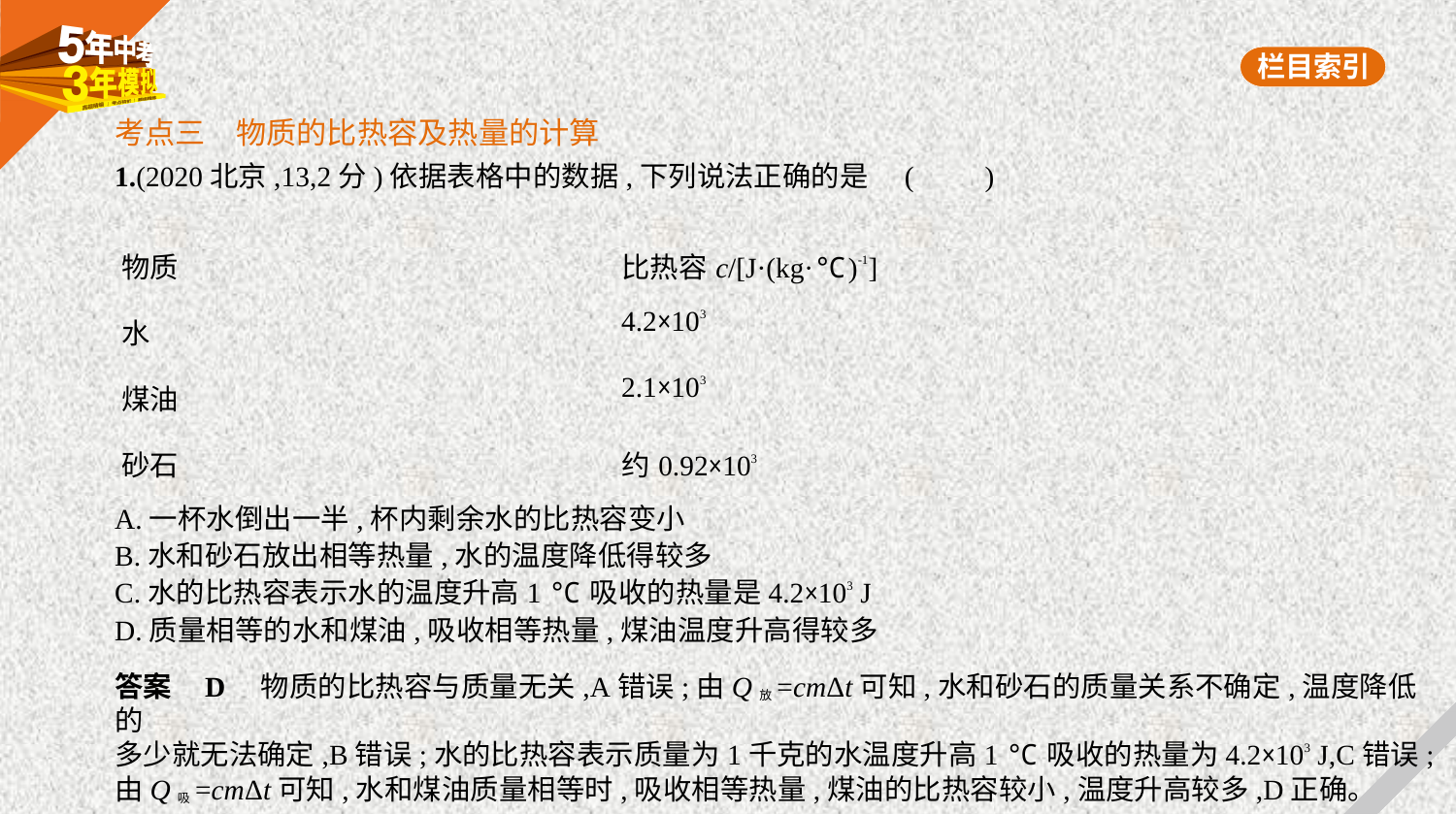

考点三　物质的比热容及热量的计算
1.(2020北京,13,2分)依据表格中的数据,下列说法正确的是 (　　)
| 物质 | 比热容c/[J·(kg·℃)-1] |
| --- | --- |
| 水 | 4.2×103 |
| 煤油 | 2.1×103 |
| 砂石 | 约0.92×103 |
A.一杯水倒出一半,杯内剩余水的比热容变小
B.水和砂石放出相等热量,水的温度降低得较多
C.水的比热容表示水的温度升高1 ℃吸收的热量是4.2×103 J
D.质量相等的水和煤油,吸收相等热量,煤油温度升高得较多
答案    D　物质的比热容与质量无关,A错误;由Q放=cmΔt可知,水和砂石的质量关系不确定,温度降低的
多少就无法确定,B错误;水的比热容表示质量为1千克的水温度升高1 ℃吸收的热量为4.2×103 J,C错误;
由Q吸=cmΔt可知,水和煤油质量相等时,吸收相等热量,煤油的比热容较小,温度升高较多,D正确。